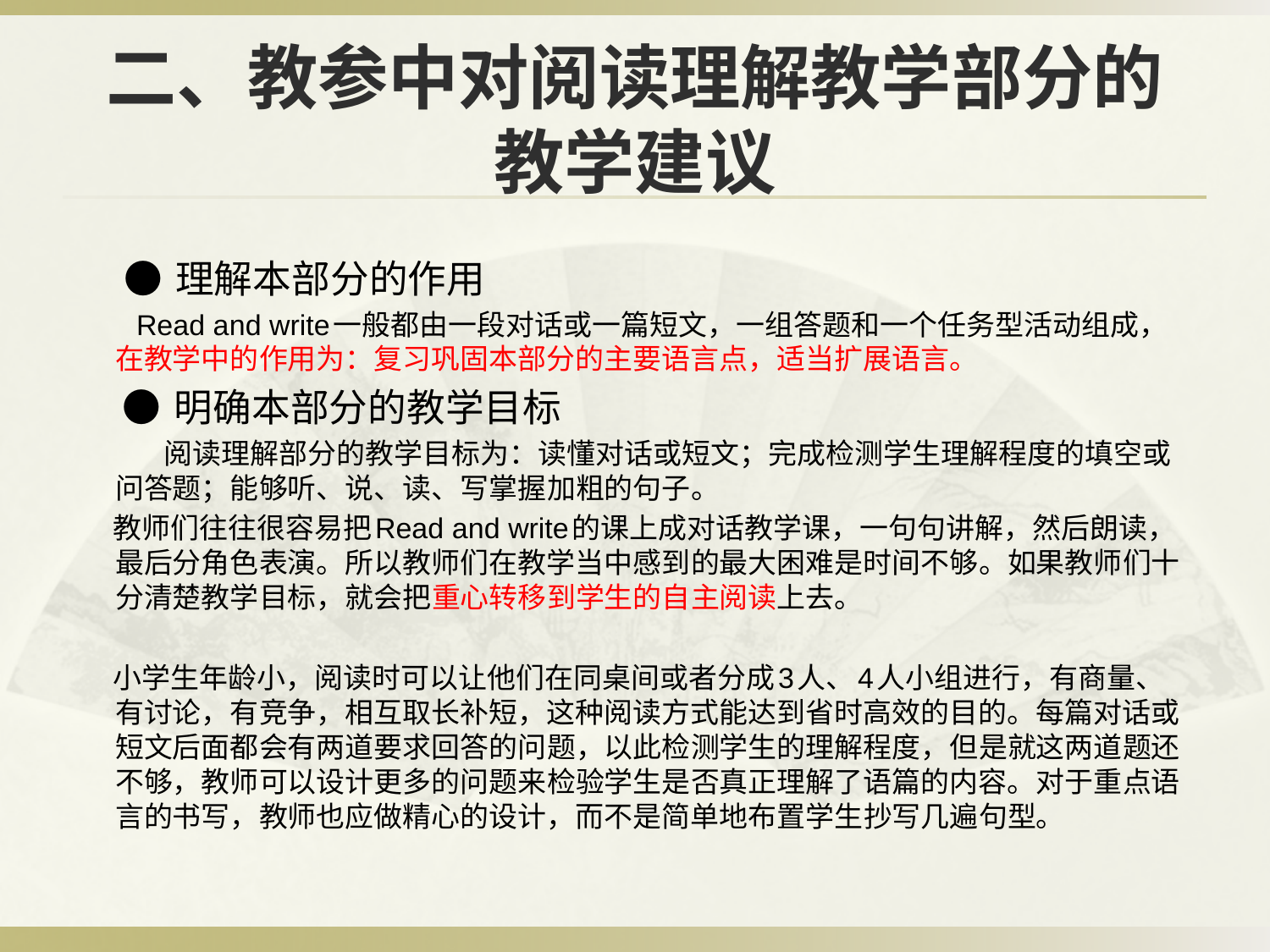

# 二、教参中对阅读理解教学部分的教学建议
      ● 理解本部分的作用
        Read and write一般都由一段对话或一篇短文，一组答题和一个任务型活动组成，在教学中的作用为：复习巩固本部分的主要语言点，适当扩展语言。
        ● 明确本部分的教学目标
              阅读理解部分的教学目标为：读懂对话或短文；完成检测学生理解程度的填空或问答题；能够听、说、读、写掌握加粗的句子。
      教师们往往很容易把Read and write的课上成对话教学课，一句句讲解，然后朗读，最后分角色表演。所以教师们在教学当中感到的最大困难是时间不够。如果教师们十分清楚教学目标，就会把重心转移到学生的自主阅读上去。

      小学生年龄小，阅读时可以让他们在同桌间或者分成3人、4人小组进行，有商量、有讨论，有竞争，相互取长补短，这种阅读方式能达到省时高效的目的。每篇对话或短文后面都会有两道要求回答的问题，以此检测学生的理解程度，但是就这两道题还不够，教师可以设计更多的问题来检验学生是否真正理解了语篇的内容。对于重点语言的书写，教师也应做精心的设计，而不是简单地布置学生抄写几遍句型。